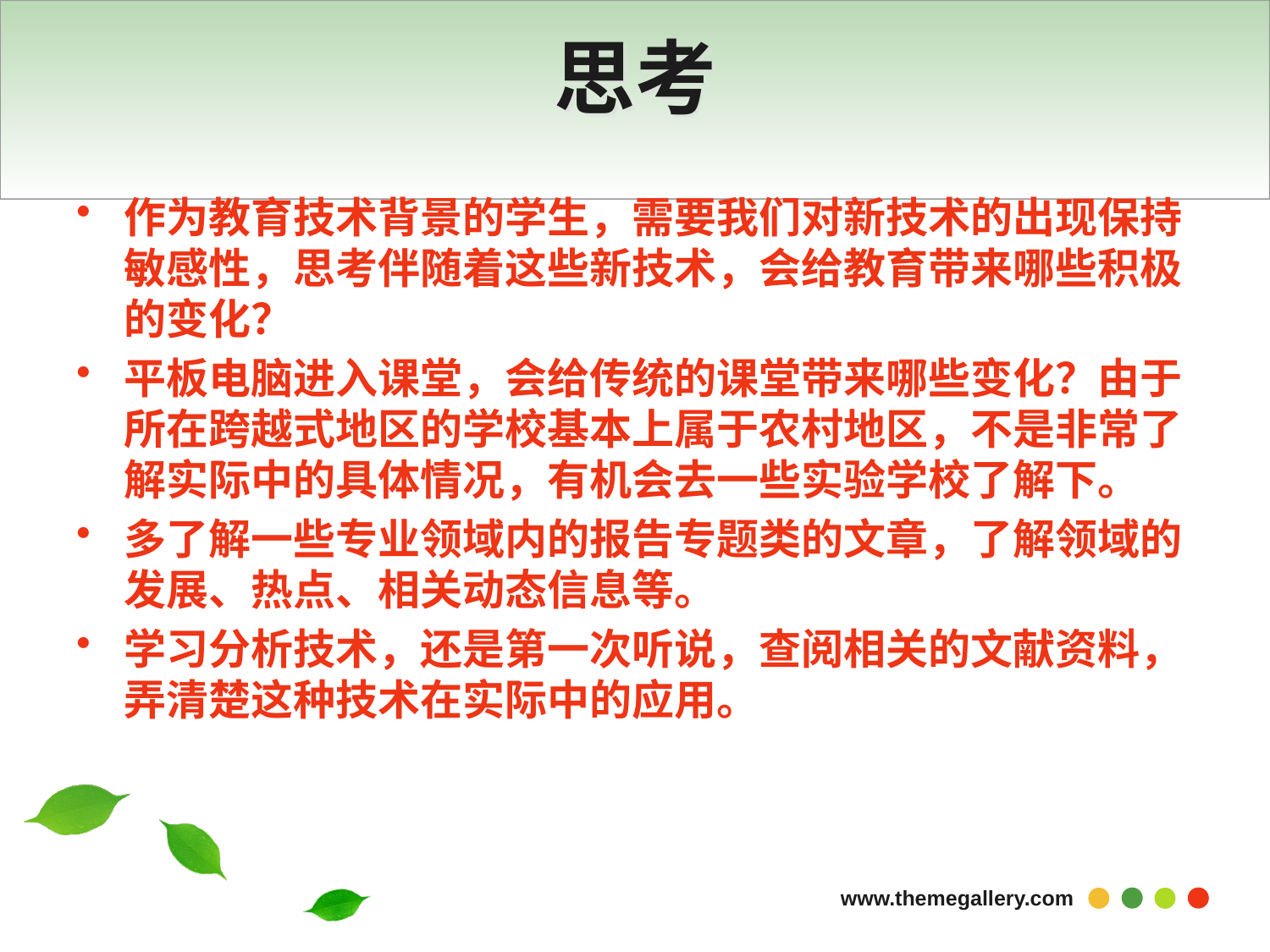

# 思考
作为教育技术背景的学生，需要我们对新技术的出现保持敏感性，思考伴随着这些新技术，会给教育带来哪些积极的变化？
平板电脑进入课堂，会给传统的课堂带来哪些变化？由于所在跨越式地区的学校基本上属于农村地区，不是非常了解实际中的具体情况，有机会去一些实验学校了解下。
多了解一些专业领域内的报告专题类的文章，了解领域的发展、热点、相关动态信息等。
学习分析技术，还是第一次听说，查阅相关的文献资料，弄清楚这种技术在实际中的应用。